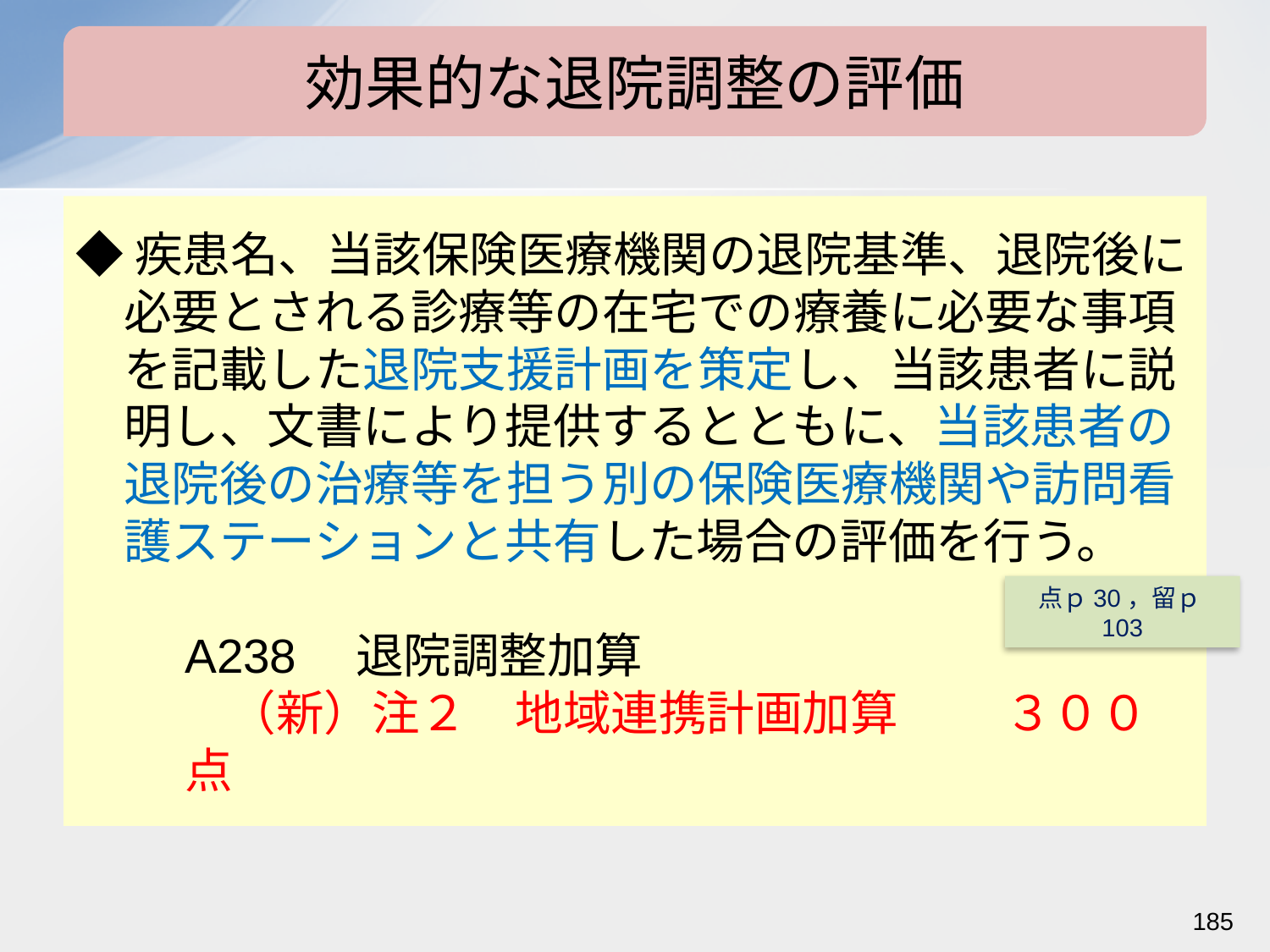

効果的な退院調整の評価
◆疾患名、当該保険医療機関の退院基準、退院後に必要とされる診療等の在宅での療養に必要な事項を記載した退院支援計画を策定し、当該患者に説明し、文書により提供するとともに、当該患者の退院後の治療等を担う別の保険医療機関や訪問看護ステーションと共有した場合の評価を行う。

A238　退院調整加算
   （新）注２　地域連携計画加算 　　３００点
点ｐ30，留ｐ103
185